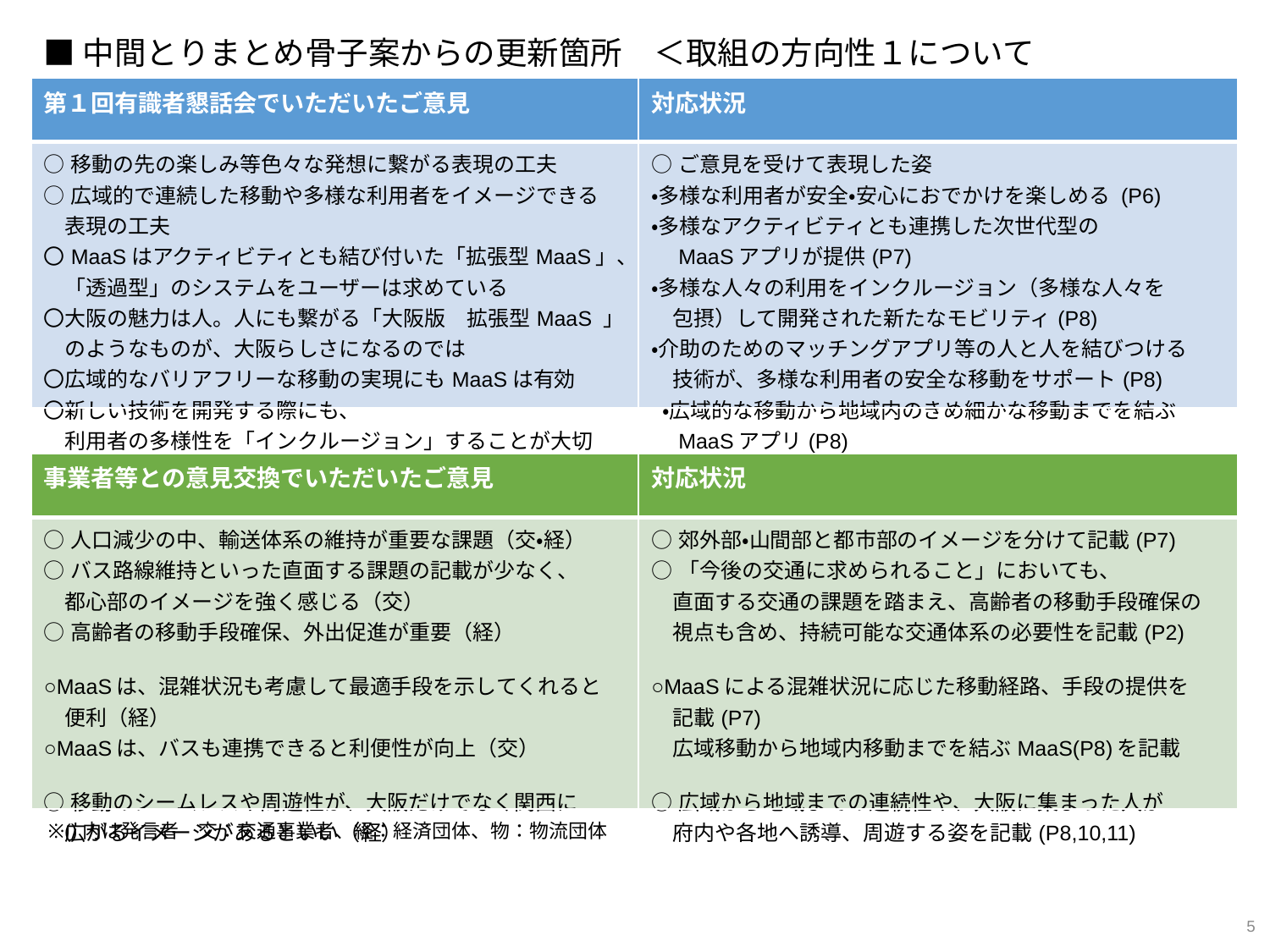

■中間とりまとめ骨子案からの更新箇所　＜取組の方向性１について＞
| 第１回有識者懇話会でいただいたご意見 | 対応状況 |
| --- | --- |
| ○移動の先の楽しみ等色々な発想に繋がる表現の工夫 ○広域的で連続した移動や多様な利用者をイメージできる 　表現の工夫 〇MaaSはアクティビティとも結び付いた「拡張型MaaS」、 　「透過型」のシステムをユーザーは求めている 〇大阪の魅力は人。人にも繋がる「大阪版　拡張型MaaS 」 　のようなものが、大阪らしさになるのでは 〇広域的なバリアフリーな移動の実現にもMaaSは有効 〇新しい技術を開発する際にも、 　利用者の多様性を「インクルージョン」することが大切 | ○ご意見を受けて表現した姿 ・多様な利用者が安全・安心におでかけを楽しめる (P6) ・多様なアクティビティとも連携した次世代型の 　MaaSアプリが提供(P7) ・多様な人々の利用をインクルージョン（多様な人々を 　包摂）して開発された新たなモビリティ(P8) ・介助のためのマッチングアプリ等の人と人を結びつける 　技術が、多様な利用者の安全な移動をサポート(P8) ・広域的な移動から地域内のきめ細かな移動までを結ぶ 　MaaSアプリ(P8) |

| 事業者等との意見交換でいただいたご意見 | 対応状況 |
| --- | --- |
| ○人口減少の中、輸送体系の維持が重要な課題（交・経） ○バス路線維持といった直面する課題の記載が少なく、 　都心部のイメージを強く感じる（交） ○高齢者の移動手段確保、外出促進が重要（経） ○MaaSは、混雑状況も考慮して最適手段を示してくれると 　便利（経） ○MaaSは、バスも連携できると利便性が向上（交） ○移動のシームレスや周遊性が、大阪だけでなく関西に 　広がるイメージがあるといい（経） | ○郊外部・山間部と都市部のイメージを分けて記載(P7) ○「今後の交通に求められること」においても、 　直面する交通の課題を踏まえ、高齢者の移動手段確保の 　視点も含め、持続可能な交通体系の必要性を記載(P2) ○MaaSによる混雑状況に応じた移動経路、手段の提供を 　記載(P7) 　広域移動から地域内移動までを結ぶMaaS(P8)を記載 ○広域から地域までの連続性や、大阪に集まった人が 　府内や各地へ誘導、周遊する姿を記載(P8,10,11) |
※()内は発言者　交：交通事業者、経：経済団体、物：物流団体
5